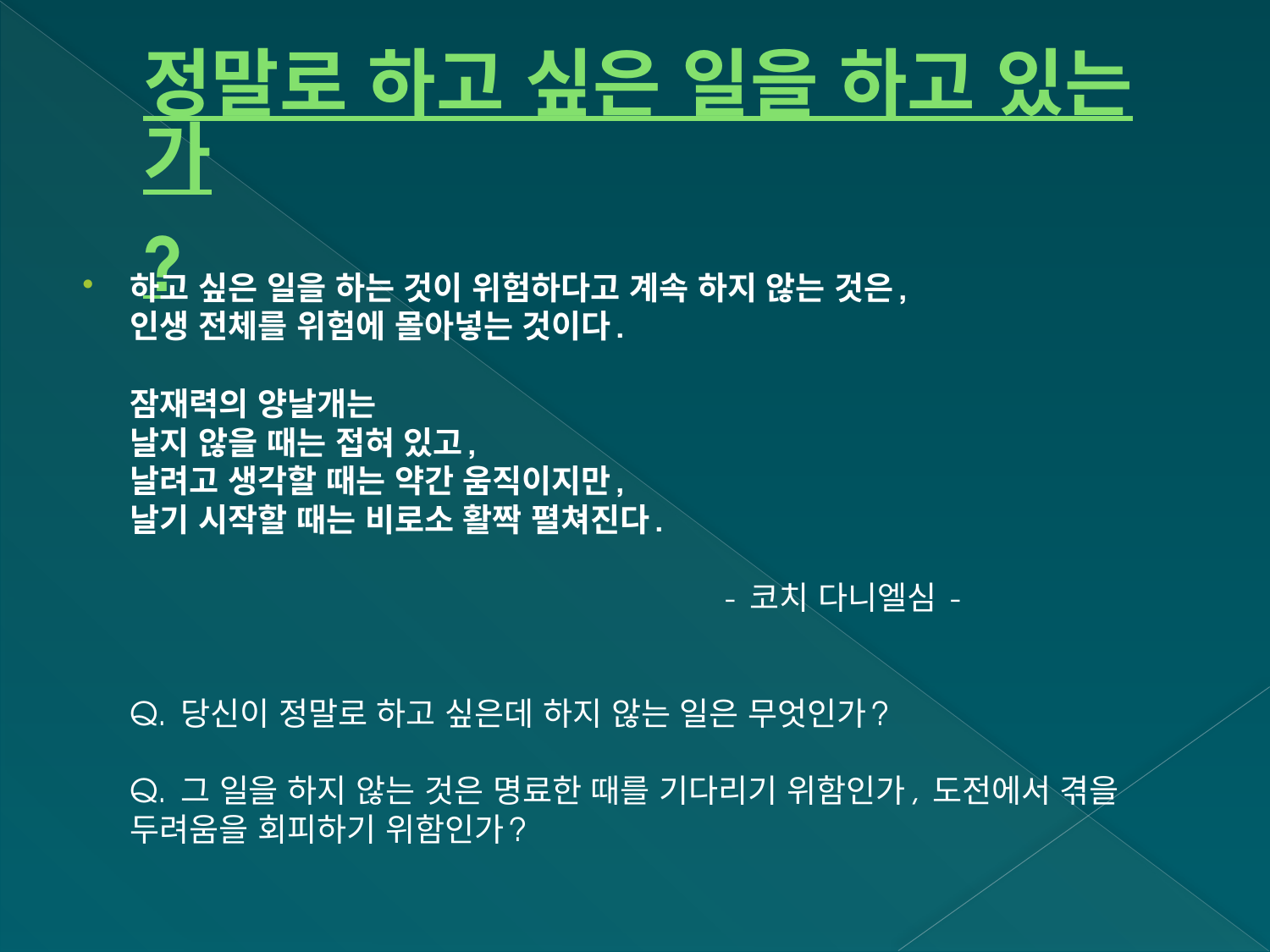

# 정말로 하고 싶은 일을 하고 있는가?
하고 싶은 일을 하는 것이 위험하다고 계속 하지 않는 것은,
인생 전체를 위험에 몰아넣는 것이다.
잠재력의 양날개는
날지 않을 때는 접혀 있고,
날려고 생각할 때는 약간 움직이지만,
날기 시작할 때는 비로소 활짝 펼쳐진다.
                                                                   - 코치 다니엘심 - 
Q. 당신이 정말로 하고 싶은데 하지 않는 일은 무엇인가?
Q. 그 일을 하지 않는 것은 명료한 때를 기다리기 위함인가, 도전에서 겪을 두려움을 회피하기 위함인가?